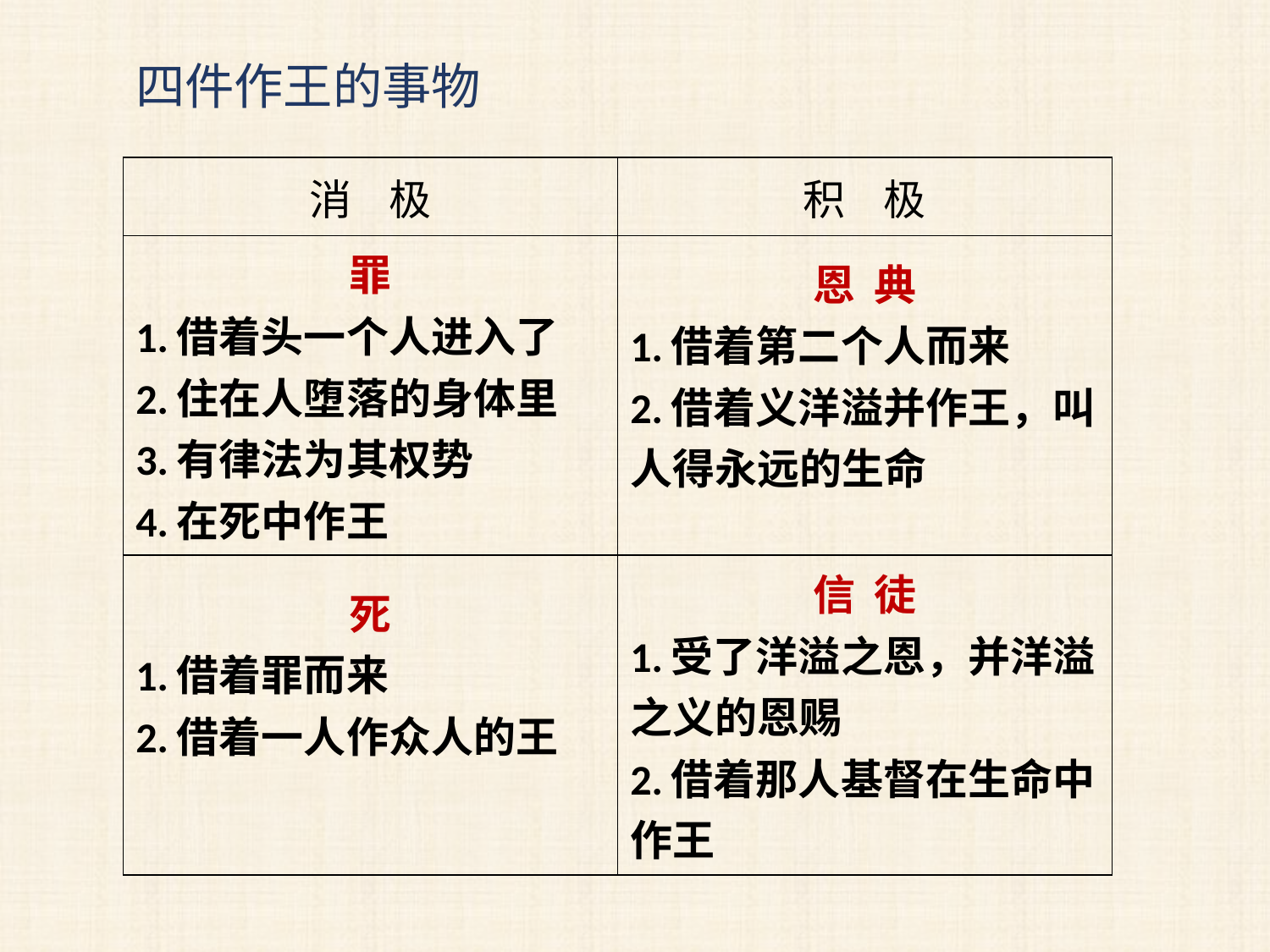

四件作王的事物
| 消 极 | 积 极 |
| --- | --- |
| 罪 1.借着头一个人进入了 2.住在人堕落的身体里 3.有律法为其权势 4.在死中作王 | 恩 典 1.借着第二个人而来 2.借着义洋溢并作王，叫人得永远的生命 |
| 死 1.借着罪而来 2.借着一人作众人的王 | 信 徒 1.受了洋溢之恩，并洋溢之义的恩赐 2.借着那人基督在生命中作王 |